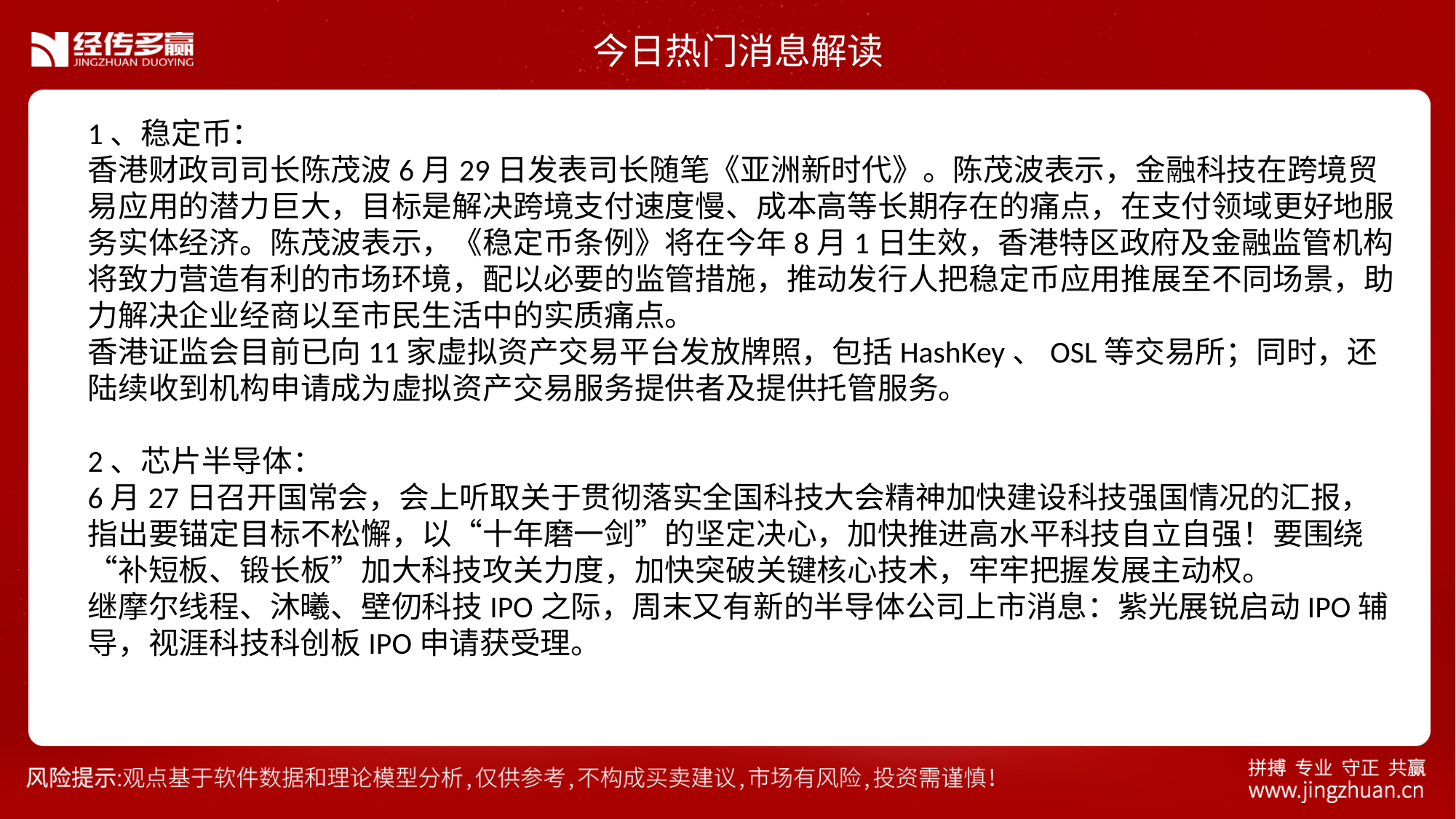

今日热门消息解读
1、稳定币：
香港财政司司长陈茂波6月29日发表司长随笔《亚洲新时代》。陈茂波表示，金融科技在跨境贸易应用的潜力巨大，目标是解决跨境支付速度慢、成本高等长期存在的痛点，在支付领域更好地服务实体经济。陈茂波表示，《稳定币条例》将在今年8月1日生效，香港特区政府及金融监管机构将致力营造有利的市场环境，配以必要的监管措施，推动发行人把稳定币应用推展至不同场景，助力解决企业经商以至市民生活中的实质痛点。
香港证监会目前已向11家虚拟资产交易平台发放牌照，包括HashKey、OSL等交易所；同时，还陆续收到机构申请成为虚拟资产交易服务提供者及提供托管服务。

2、芯片半导体：
6月27日召开国常会，会上听取关于贯彻落实全国科技大会精神加快建设科技强国情况的汇报，指出要锚定目标不松懈，以“十年磨一剑”的坚定决心，加快推进高水平科技自立自强！要围绕“补短板、锻长板”加大科技攻关力度，加快突破关键核心技术，牢牢把握发展主动权。
继摩尔线程、沐曦、壁仞科技IPO之际，周末又有新的半导体公司上市消息：紫光展锐启动IPO辅导，视涯科技科创板IPO申请获受理。